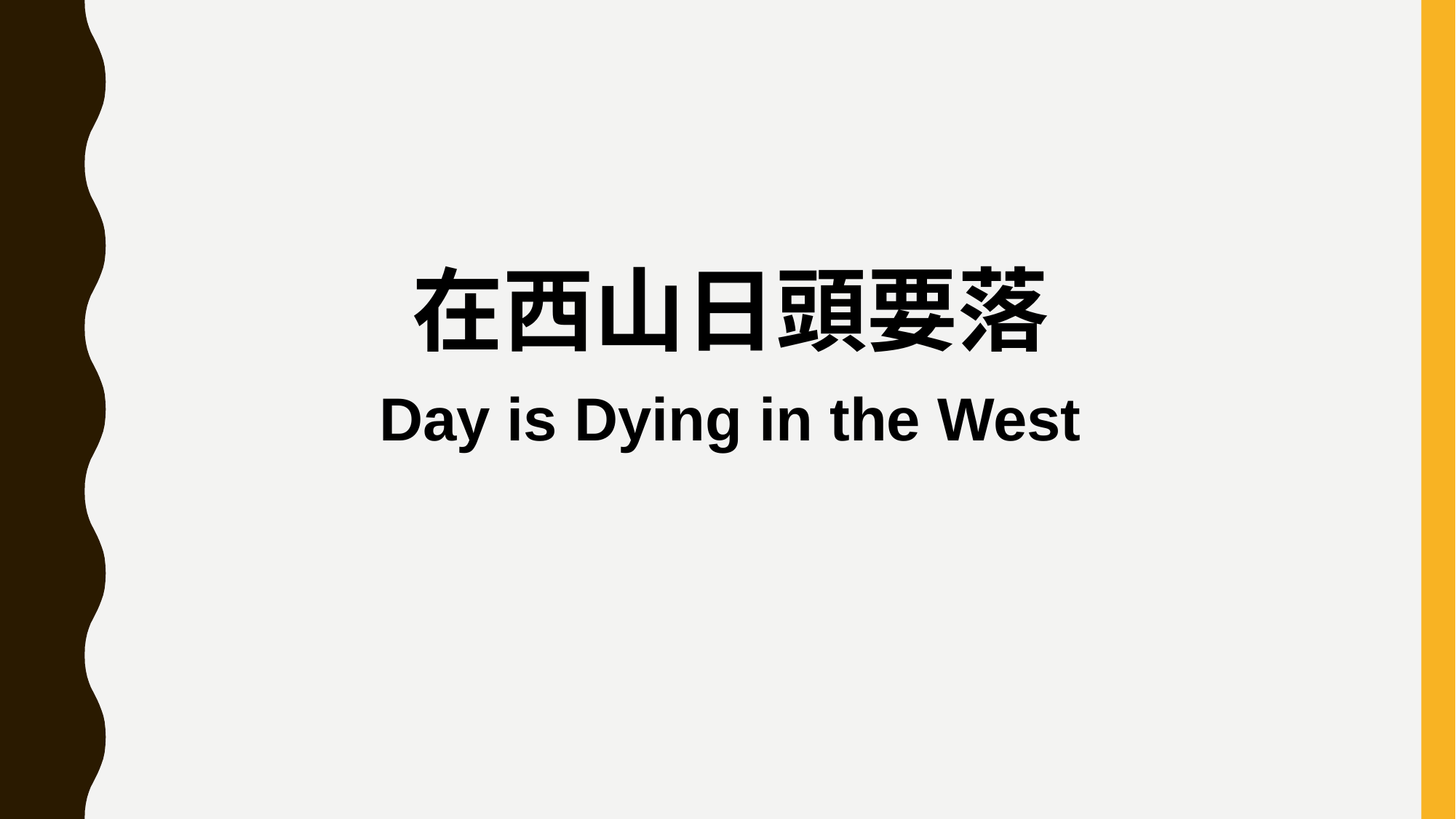

在西山日頭要落
Day is Dying in the West